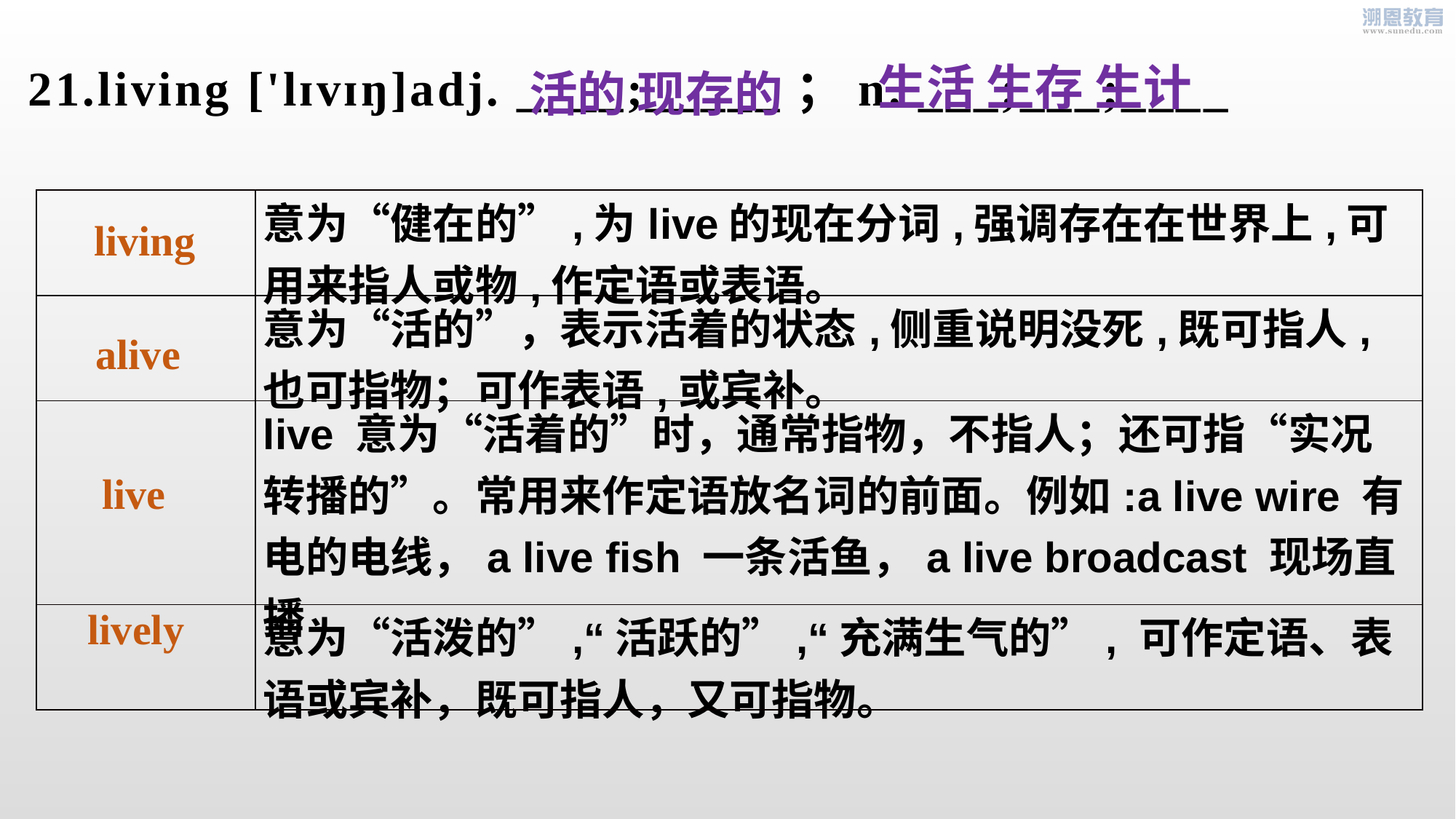

生活 生存 生计
21.living ['lɪvɪŋ]adj. ____;_____；n. ___;___;____
活的 现存的
|  | 意为“健在的”,为live的现在分词,强调存在在世界上,可用来指人或物,作定语或表语。 |
| --- | --- |
|  | 意为“活的”，表示活着的状态,侧重说明没死,既可指人,也可指物；可作表语,或宾补。 |
|  | live 意为“活着的”时，通常指物，不指人；还可指“实况转播的”。常用来作定语放名词的前面。例如:a live wire 有电的电线，a live fish 一条活鱼，a live broadcast 现场直播 |
|  | 意为“活泼的”,“活跃的”,“充满生气的”, 可作定语、表语或宾补，既可指人，又可指物。 |
living
alive
live
lively